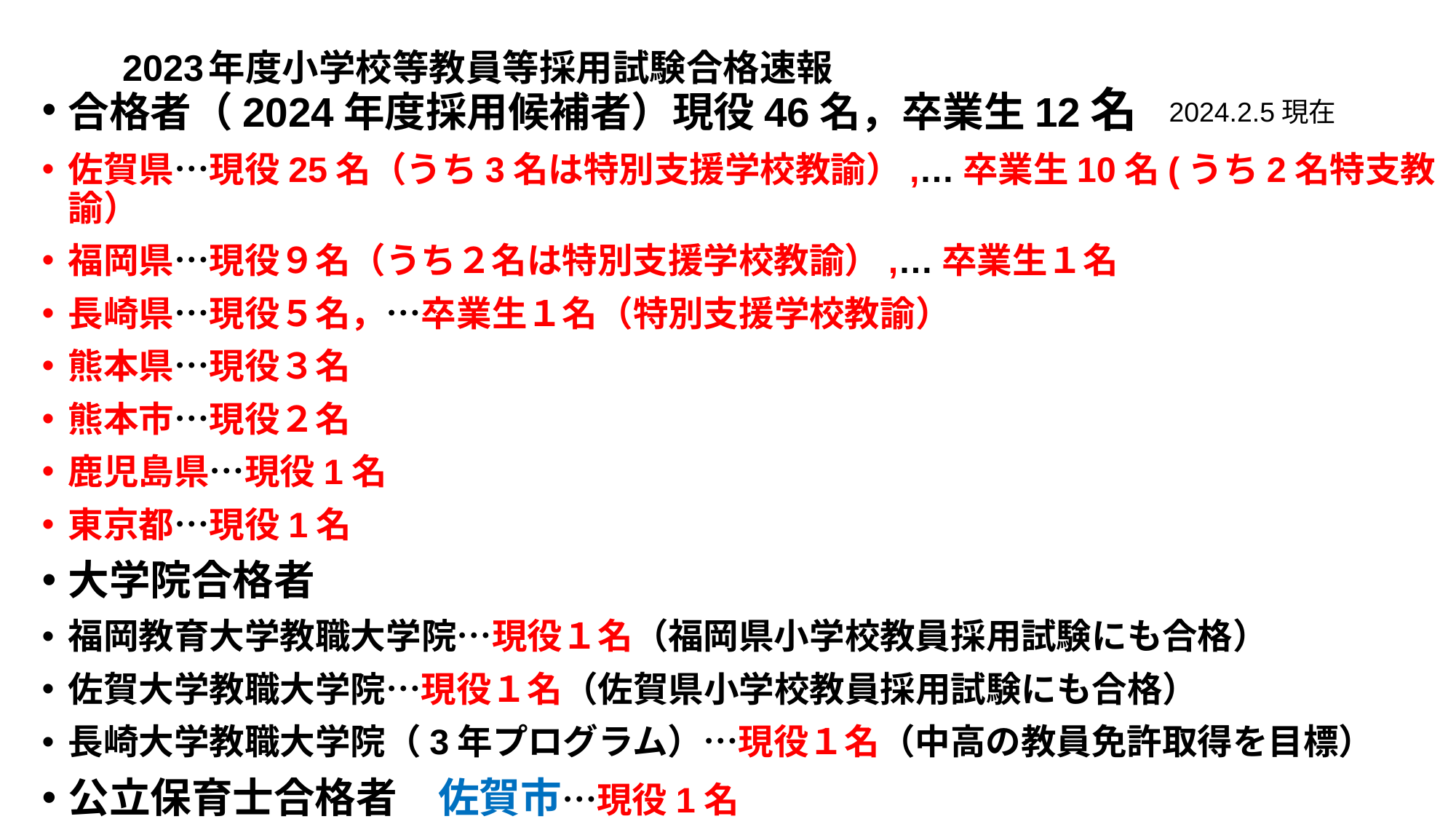

# 2023年度小学校等教員等採用試験合格速報
合格者（2024年度採用候補者）現役46名，卒業生12名
佐賀県…現役25名（うち3名は特別支援学校教諭）,…卒業生10名(うち2名特支教諭）
福岡県…現役９名（うち２名は特別支援学校教諭）,…卒業生１名
長崎県…現役５名，…卒業生１名（特別支援学校教諭）
熊本県…現役３名
熊本市…現役２名
鹿児島県…現役1名
東京都…現役1名
大学院合格者
福岡教育大学教職大学院…現役１名（福岡県小学校教員採用試験にも合格）
佐賀大学教職大学院…現役１名（佐賀県小学校教員採用試験にも合格）
長崎大学教職大学院（3年プログラム）…現役１名（中高の教員免許取得を目標）
公立保育士合格者　佐賀市…現役1名

2024.2.5現在